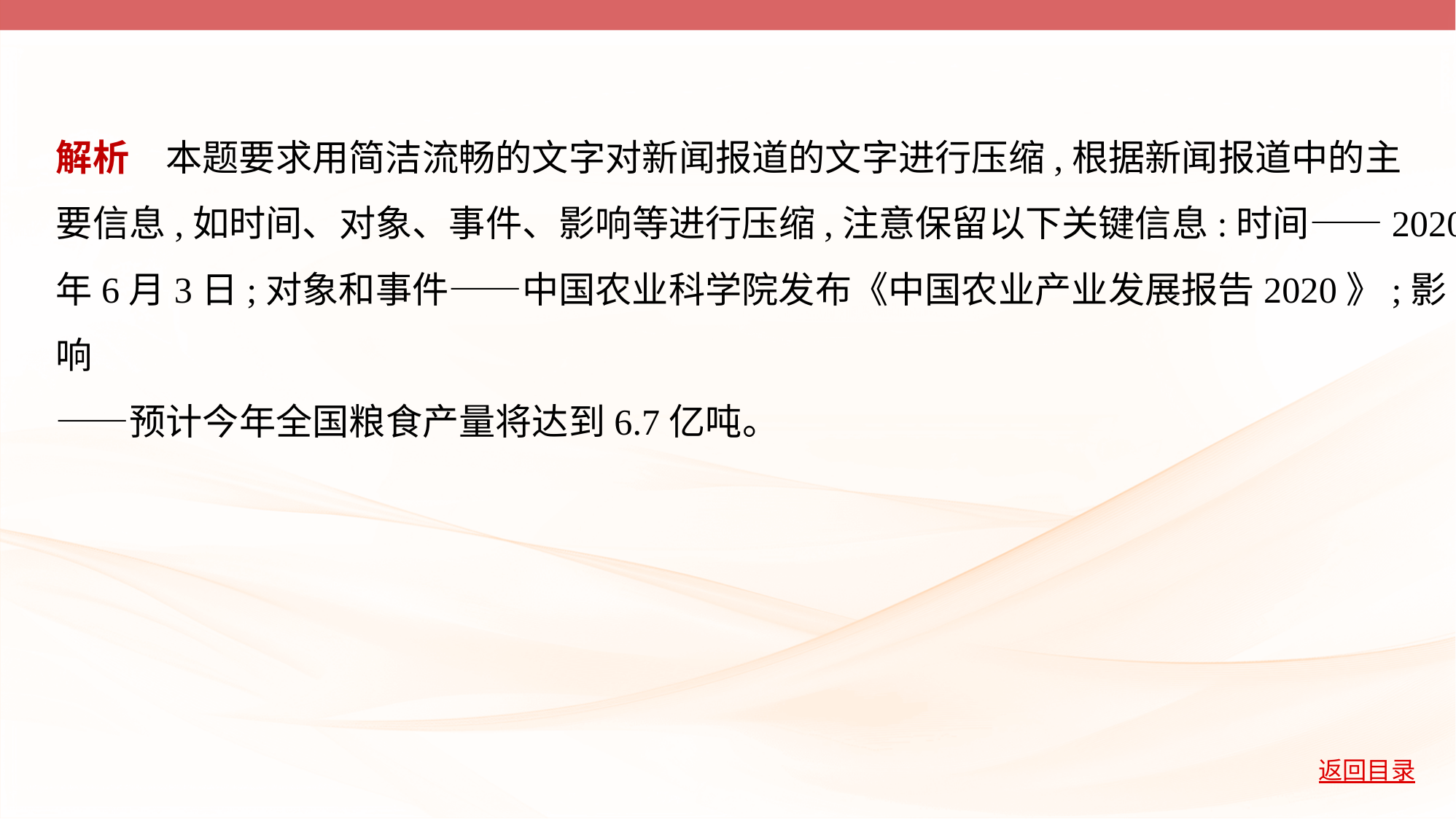

解析　本题要求用简洁流畅的文字对新闻报道的文字进行压缩,根据新闻报道中的主
要信息,如时间、对象、事件、影响等进行压缩,注意保留以下关键信息:时间——2020
年6月3日;对象和事件——中国农业科学院发布《中国农业产业发展报告2020》;影响
——预计今年全国粮食产量将达到6.7亿吨。